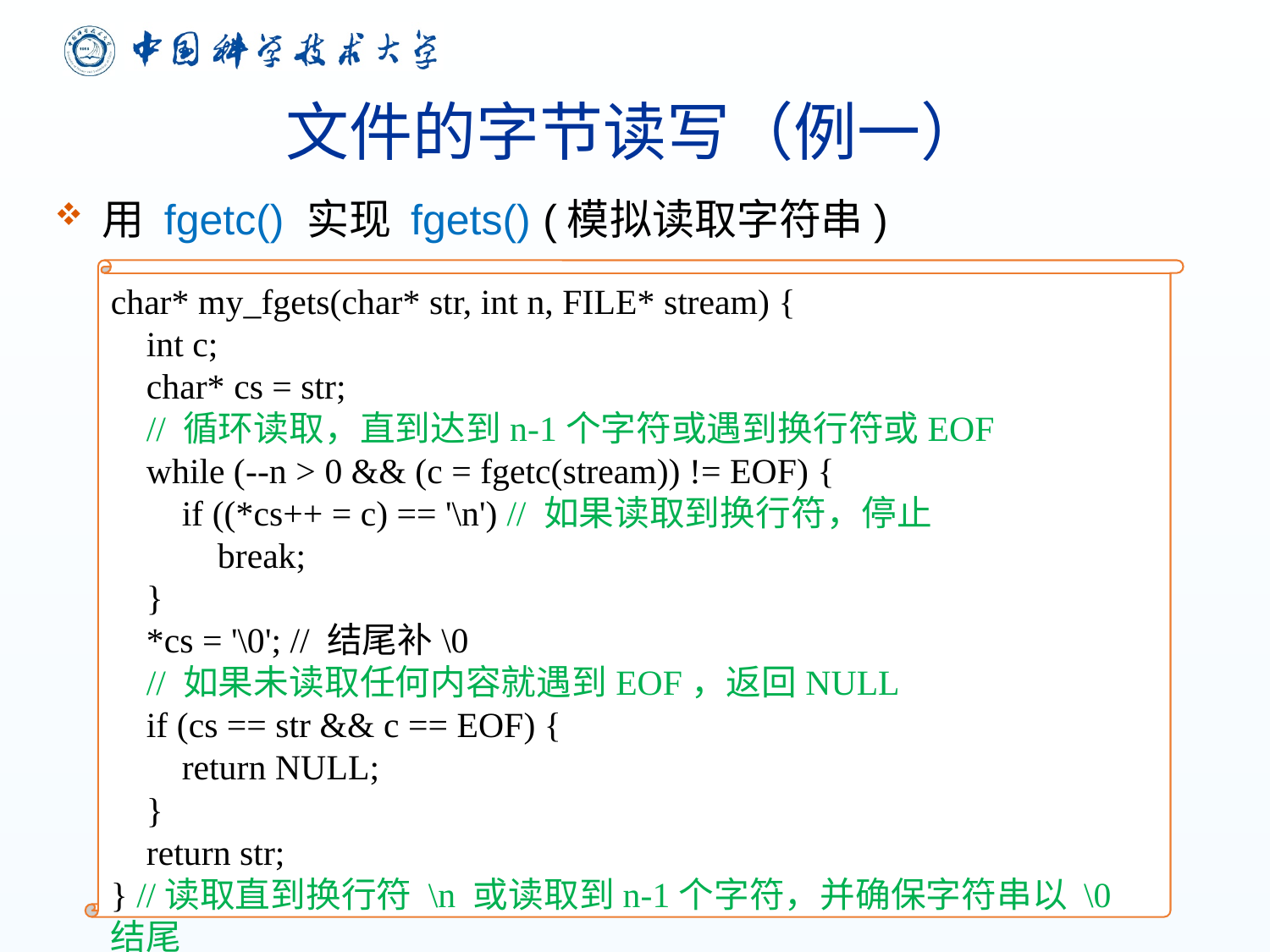

# 文件的字节读写（例一）
用 fgetc() 实现 fgets() (模拟读取字符串)

char* my_fgets(char* str, int n, FILE* stream) {
    int c;
    char* cs = str;
    // 循环读取，直到达到n-1个字符或遇到换行符或EOF
    while (--n > 0 && (c = fgetc(stream)) != EOF) {
        if ((*cs++ = c) == '\n') // 如果读取到换行符，停止
            break;
    }
    *cs = '\0'; // 结尾补\0
    // 如果未读取任何内容就遇到EOF，返回NULL
    if (cs == str && c == EOF) {
        return NULL;
    }
    return str;
} //读取直到换行符 \n 或读取到n-1个字符，并确保字符串以 \0 结尾